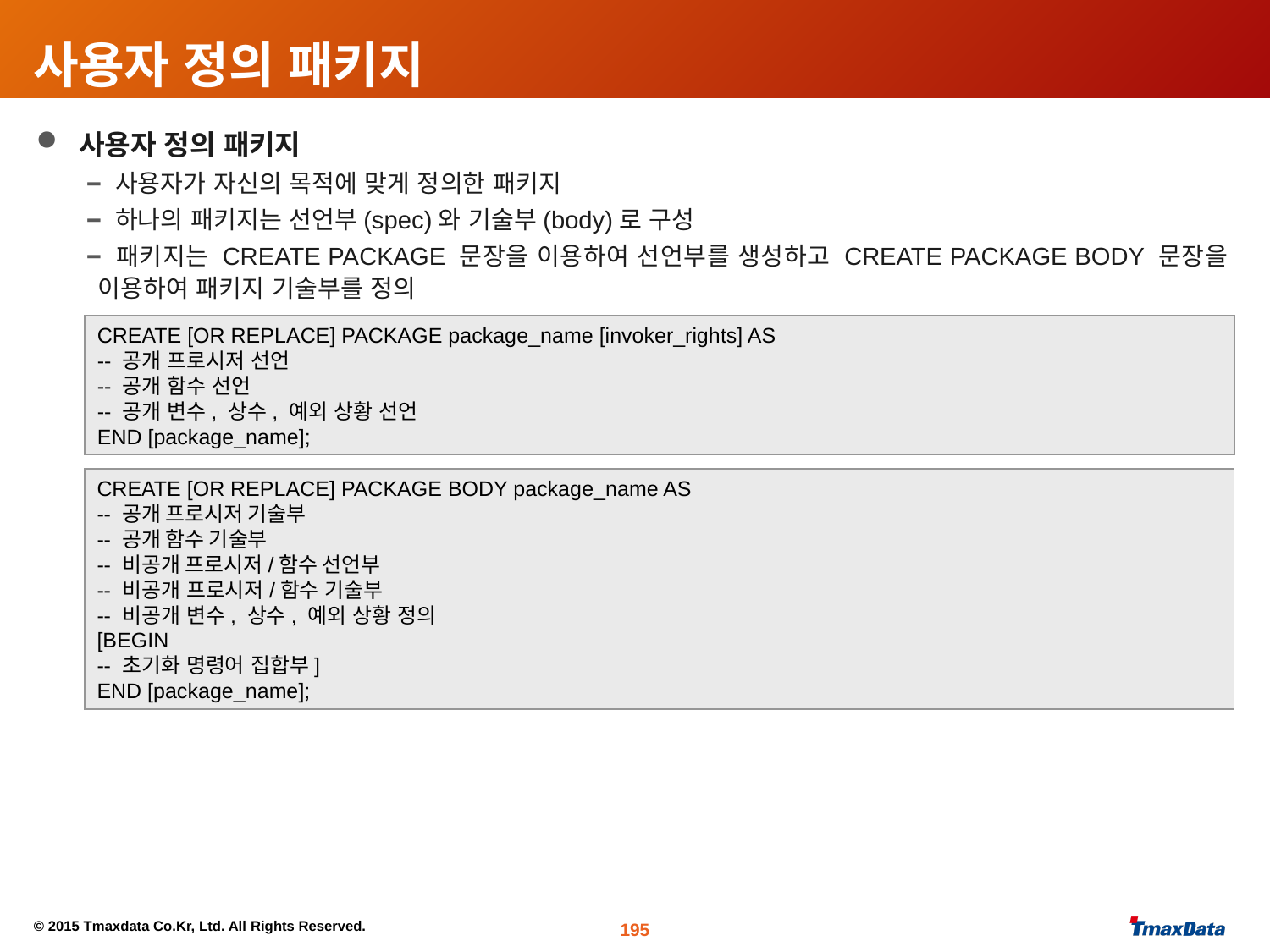

# 사용자 정의 패키지
 사용자 정의 패키지
 사용자가 자신의 목적에 맞게 정의한 패키지
 하나의 패키지는 선언부(spec)와 기술부(body)로 구성
 패키지는 CREATE PACKAGE 문장을 이용하여 선언부를 생성하고 CREATE PACKAGE BODY 문장을 이용하여 패키지 기술부를 정의
CREATE [OR REPLACE] PACKAGE package_name [invoker_rights] AS
-- 공개 프로시저 선언
-- 공개 함수 선언
-- 공개 변수, 상수, 예외 상황 선언
END [package_name];
CREATE [OR REPLACE] PACKAGE BODY package_name AS
-- 공개 프로시저 기술부
-- 공개 함수 기술부
-- 비공개 프로시저/함수 선언부
-- 비공개 프로시저/함수 기술부
-- 비공개 변수, 상수, 예외 상황 정의
[BEGIN
-- 초기화 명령어 집합부]
END [package_name];